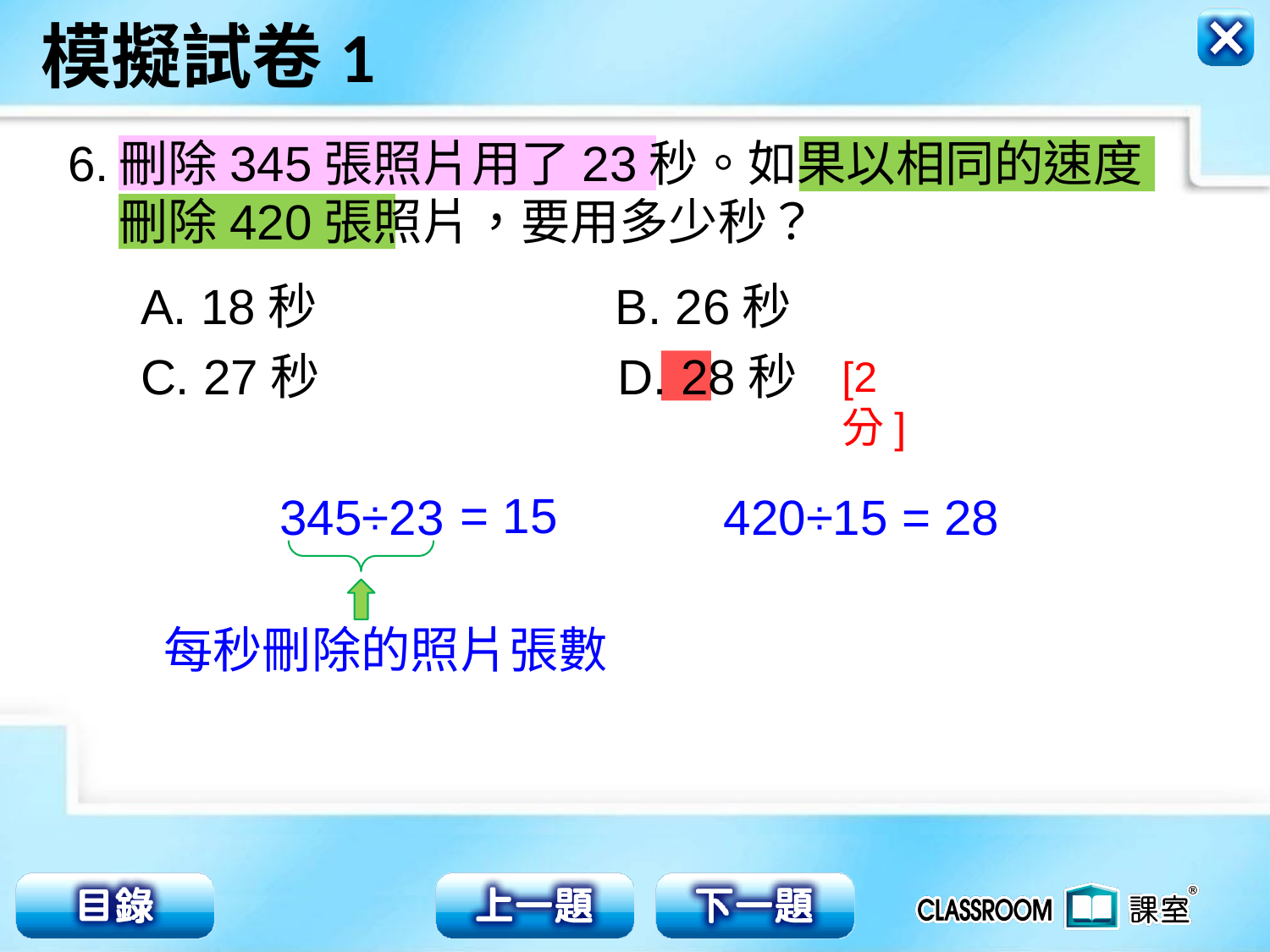

6.
刪除345張照片用了23秒。如果以相同的速度刪除420張照片，要用多少秒？

A. 18秒                          B. 26秒
C. 27秒                          D. 28秒
[2分]

= 15
345÷23
420÷15 = 28

每秒刪除的照片張數